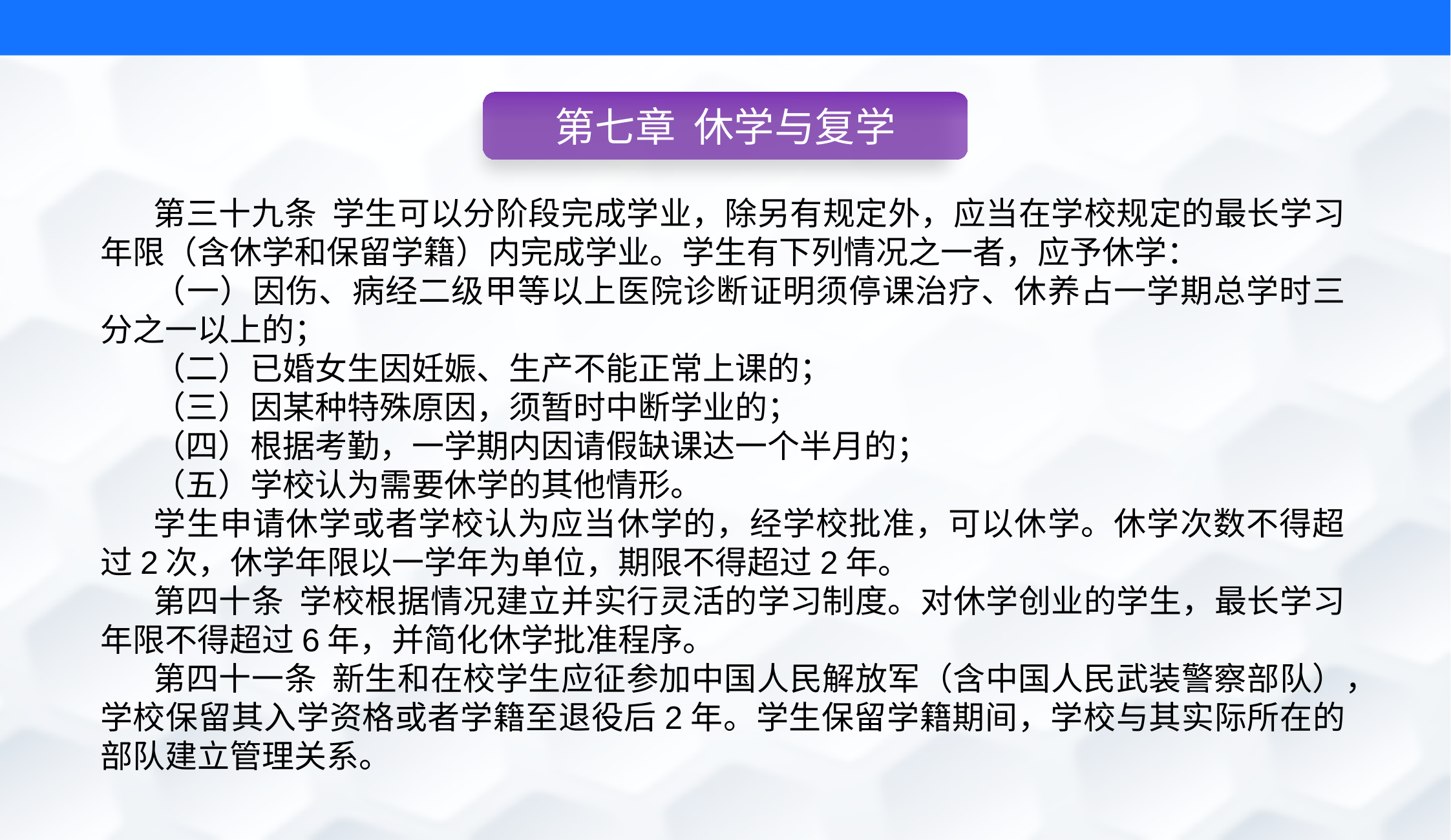

第七章  休学与复学
第三十九条  学生可以分阶段完成学业，除另有规定外，应当在学校规定的最长学习年限（含休学和保留学籍）内完成学业。学生有下列情况之一者，应予休学：
（一）因伤、病经二级甲等以上医院诊断证明须停课治疗、休养占一学期总学时三分之一以上的；
（二）已婚女生因妊娠、生产不能正常上课的；
（三）因某种特殊原因，须暂时中断学业的；
（四）根据考勤，一学期内因请假缺课达一个半月的；
（五）学校认为需要休学的其他情形。
学生申请休学或者学校认为应当休学的，经学校批准，可以休学。休学次数不得超过2次，休学年限以一学年为单位，期限不得超过2年。
第四十条  学校根据情况建立并实行灵活的学习制度。对休学创业的学生，最长学习年限不得超过6年，并简化休学批准程序。
第四十一条  新生和在校学生应征参加中国人民解放军（含中国人民武装警察部队），学校保留其入学资格或者学籍至退役后2年。学生保留学籍期间，学校与其实际所在的部队建立管理关系。